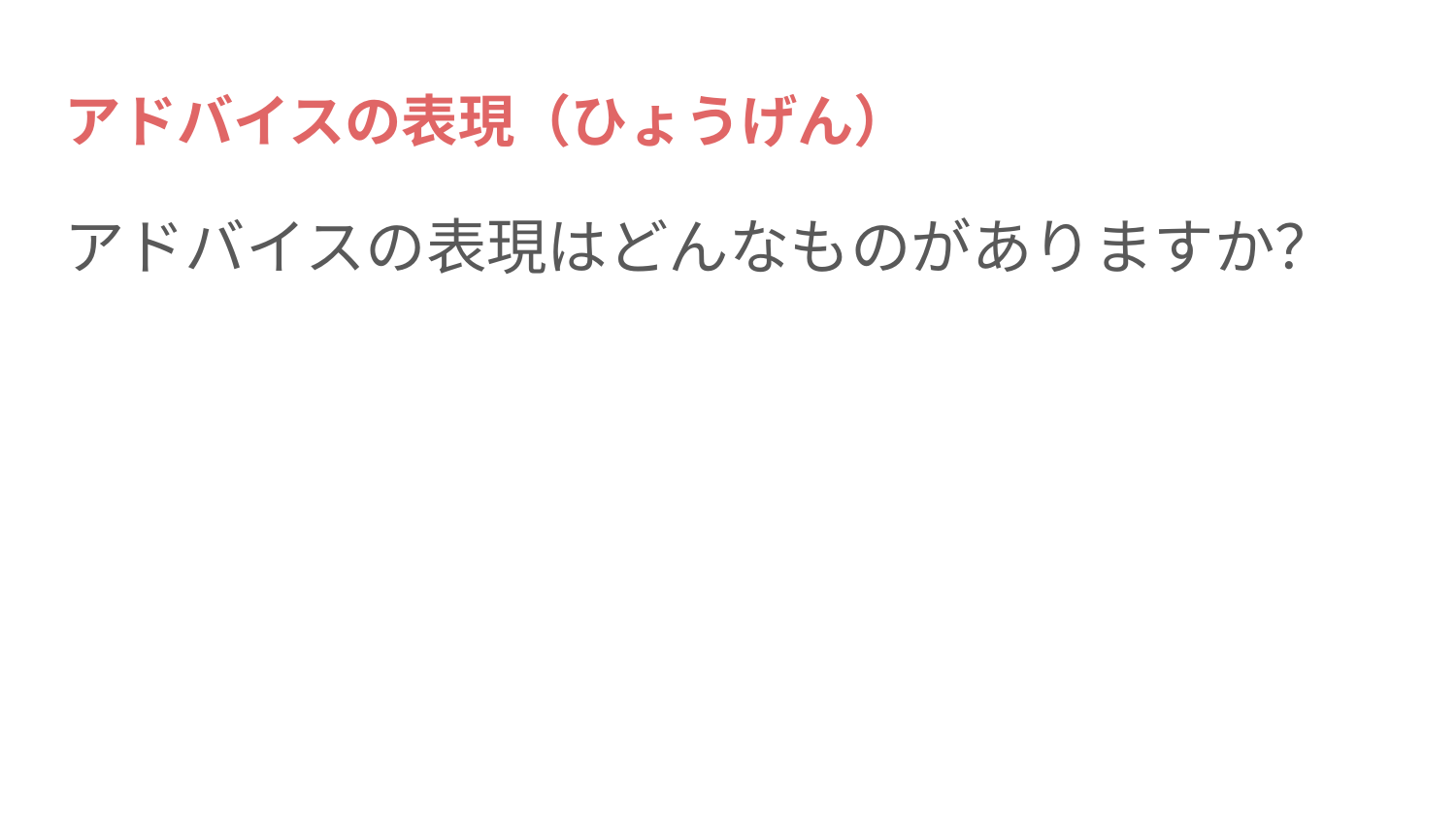

# アドバイスの表現（ひょうげん）
アドバイスの表現はどんなものがありますか？